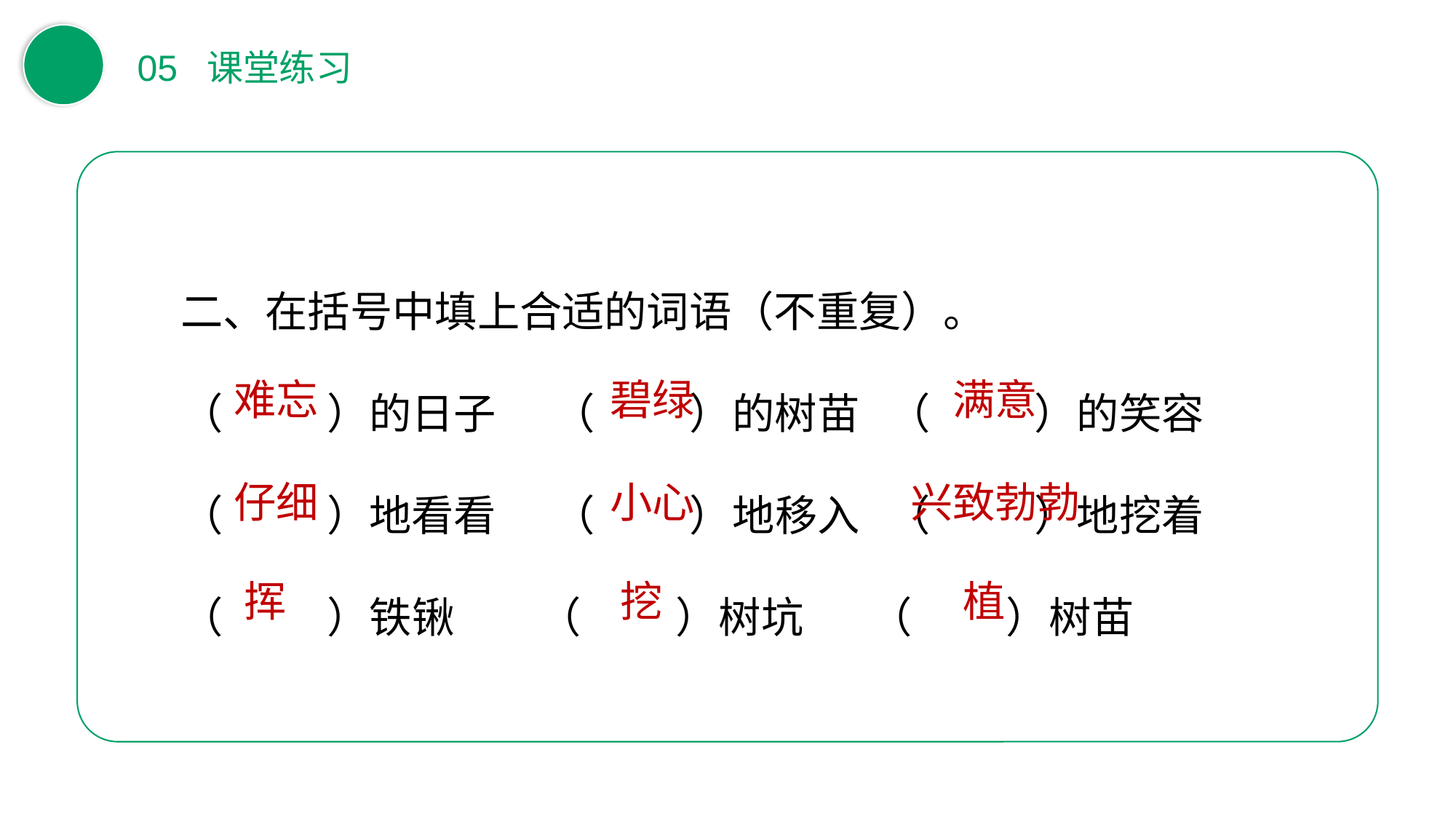

05  课堂练习
二、在括号中填上合适的词语（不重复）。
（           ）的日子      （          ）的树苗   （           ）的笑容
（           ）地看看      （          ）地移入   （           ）地挖着
（           ）铁锹         （          ）树坑       （          ）树苗
难忘
碧绿
满意
仔细
小心
兴致勃勃
挥
挖
植